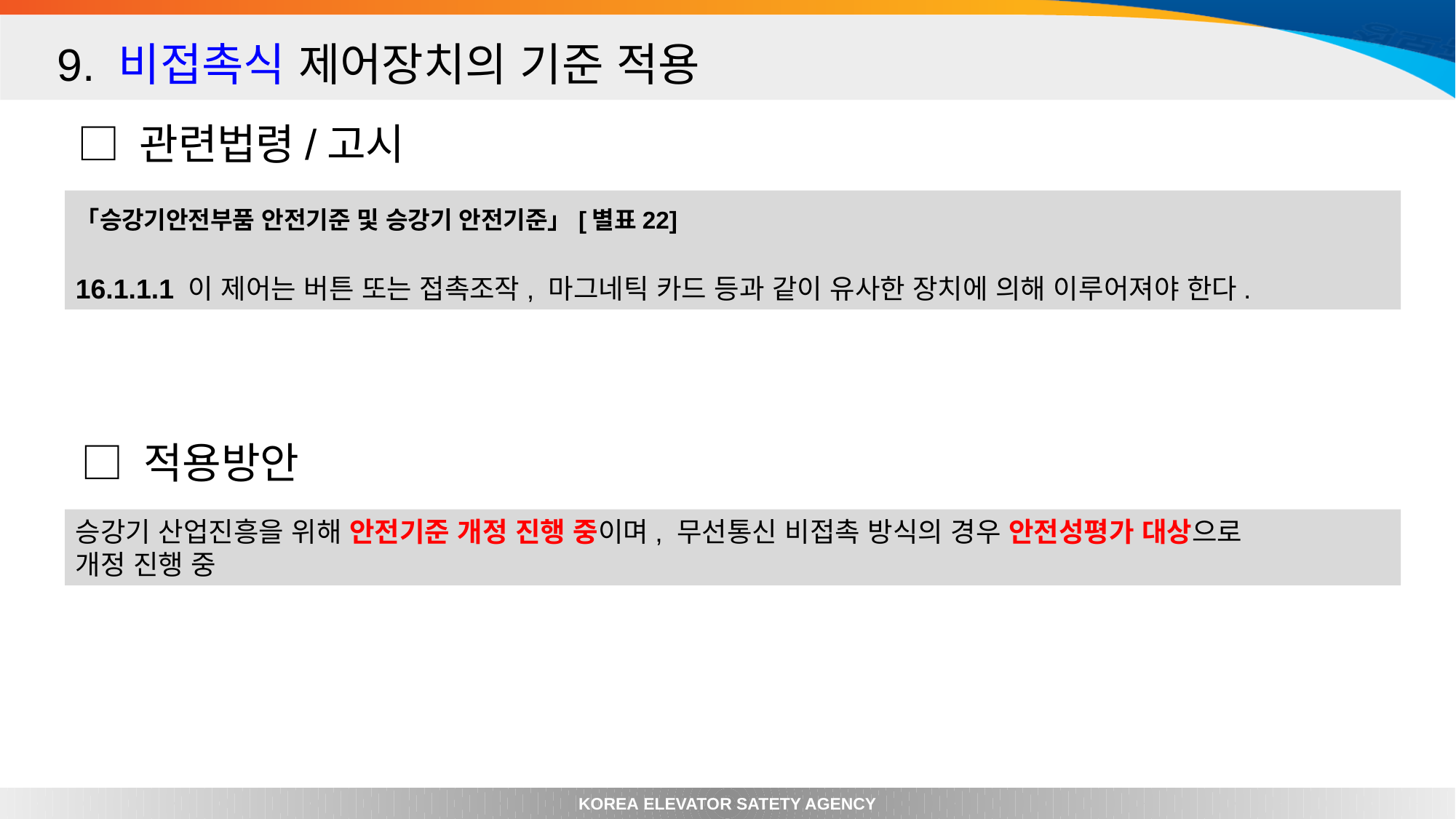

9. 비접촉식 제어장치의 기준 적용
□ 관련법령/고시
「승강기안전부품 안전기준 및 승강기 안전기준」[별표22]

16.1.1.1 이 제어는 버튼 또는 접촉조작, 마그네틱 카드 등과 같이 유사한 장치에 의해 이루어져야 한다.
□ 적용방안
승강기 산업진흥을 위해 안전기준 개정 진행 중이며, 무선통신 비접촉 방식의 경우 안전성평가 대상으로
개정 진행 중